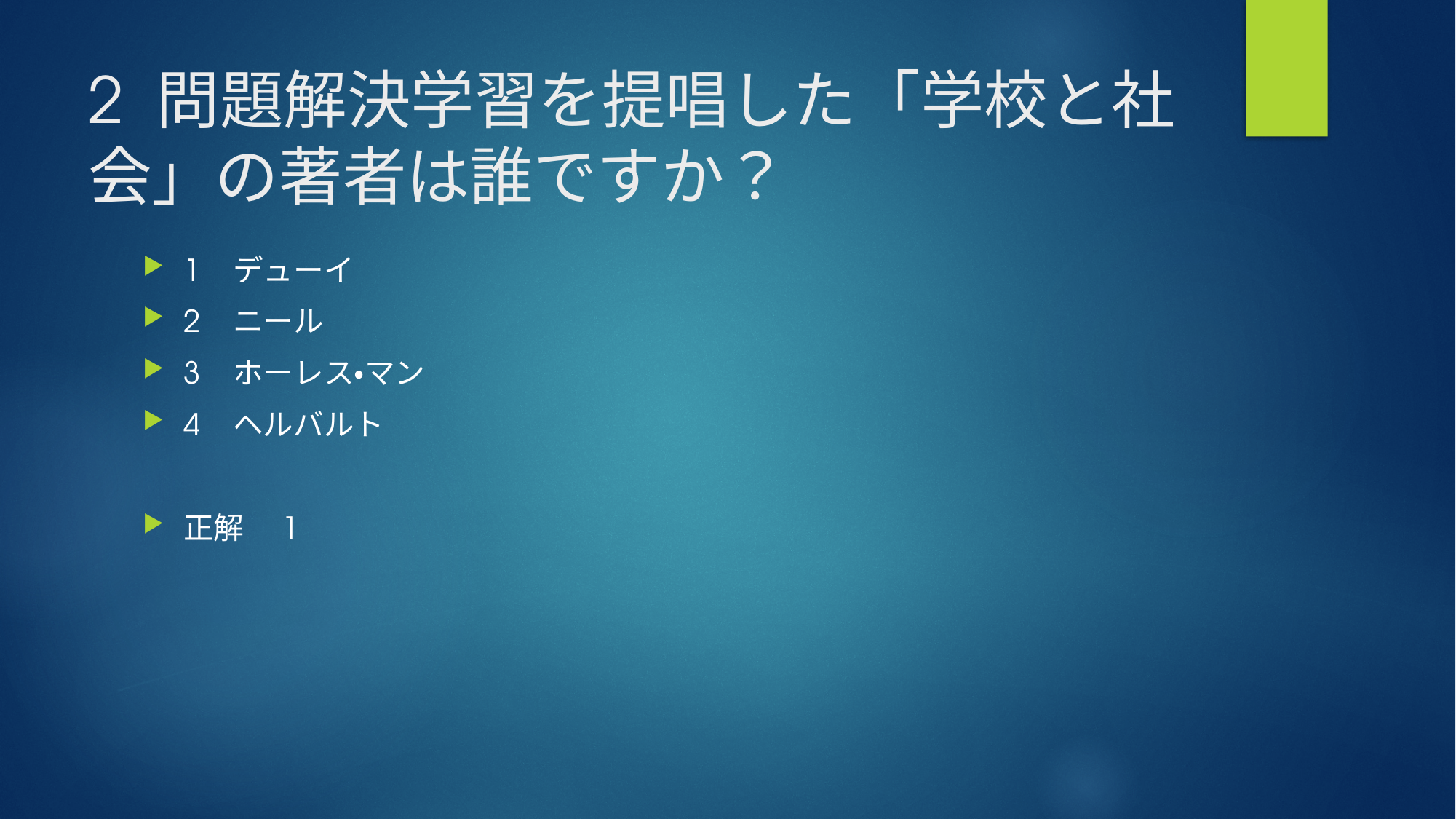

# 2 問題解決学習を提唱した「学校と社会」の著者は誰ですか？
1   デューイ
2   ニール
3   ホーレス・マン
4   ヘルバルト

正解　1